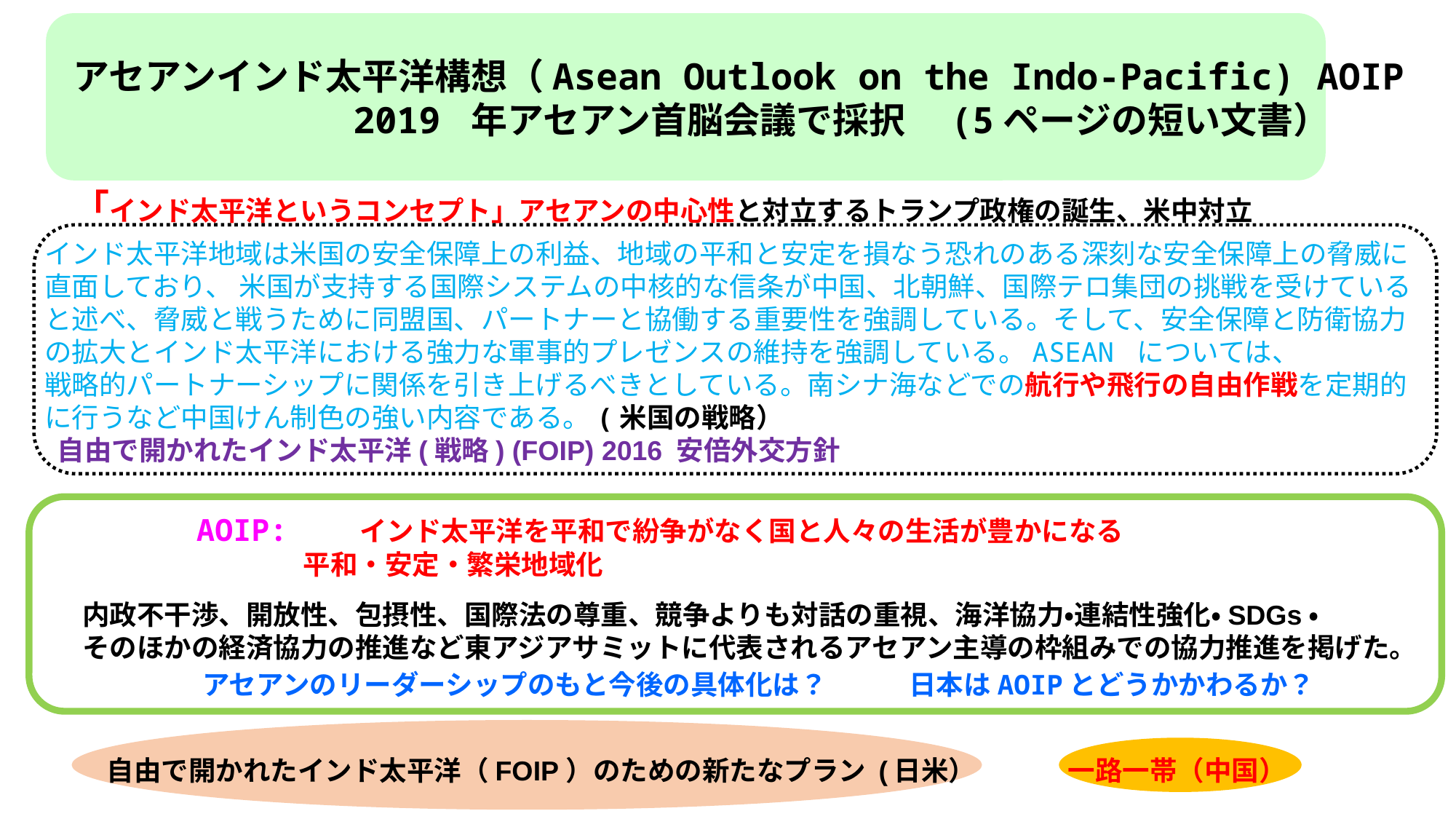

アセアンインド太平洋構想（Asean Outlook on the Indo-Pacific) AOIP
 　　　　　　　　2019 年アセアン首脳会議で採択　(5ページの短い文書）

　「インド太平洋というコンセプト」アセアンの中心性と対立するトランプ政権の誕生、米中対立

インド太平洋地域は米国の安全保障上の利益、地域の平和と安定を損なう恐れのある深刻な安全保障上の脅威に直面しており、 米国が支持する国際システムの中核的な信条が中国、北朝鮮、国際テロ集団の挑戦を受けていると述べ、脅威と戦うために同盟国、パートナーと協働する重要性を強調している。そして、安全保障と防衛協力の拡大とインド太平洋における強力な軍事的プレゼンスの維持を強調している。ASEAN については、
戦略的パートナーシップに関係を引き上げるべきとしている。南シナ海などでの航行や飛行の自由作戦を定期的に行うなど中国けん制色の強い内容である。(米国の戦略）
 自由で開かれたインド太平洋(戦略) (FOIP) 2016 安倍外交方針

AOIP:    インド太平洋を平和で紛争がなく国と人々の生活が豊かになる
　　　    平和・安定・繁栄地域化

内政不干渉、開放性、包摂性、国際法の尊重、競争よりも対話の重視、海洋協力・連結性強化・SDGs・
そのほかの経済協力の推進など東アジアサミットに代表されるアセアン主導の枠組みでの協力推進を掲げた。
アセアンのリーダーシップのもと今後の具体化は？　　　日本はAOIPとどうかかわるか？

自由で開かれたインド太平洋（FOIP）のための新たなプラン (日米）　　      一路一帯（中国）